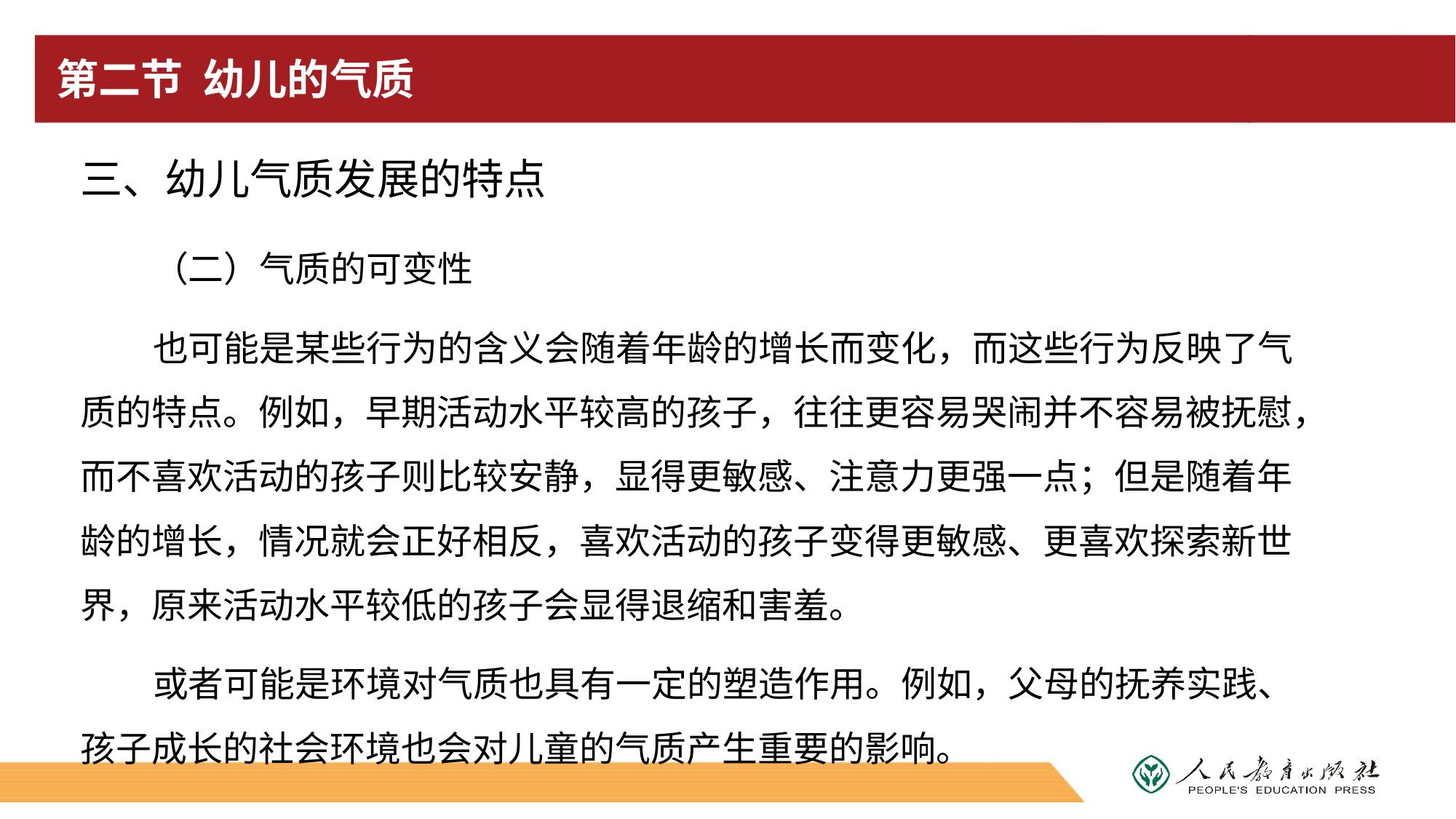

# 第二节  幼儿的气质
三、幼儿气质发展的特点
（二）气质的可变性
也可能是某些行为的含义会随着年龄的增长而变化，而这些行为反映了气质的特点。例如，早期活动水平较高的孩子，往往更容易哭闹并不容易被抚慰，而不喜欢活动的孩子则比较安静，显得更敏感、注意力更强一点；但是随着年龄的增长，情况就会正好相反，喜欢活动的孩子变得更敏感、更喜欢探索新世界，原来活动水平较低的孩子会显得退缩和害羞。
或者可能是环境对气质也具有一定的塑造作用。例如，父母的抚养实践、孩子成长的社会环境也会对儿童的气质产生重要的影响。